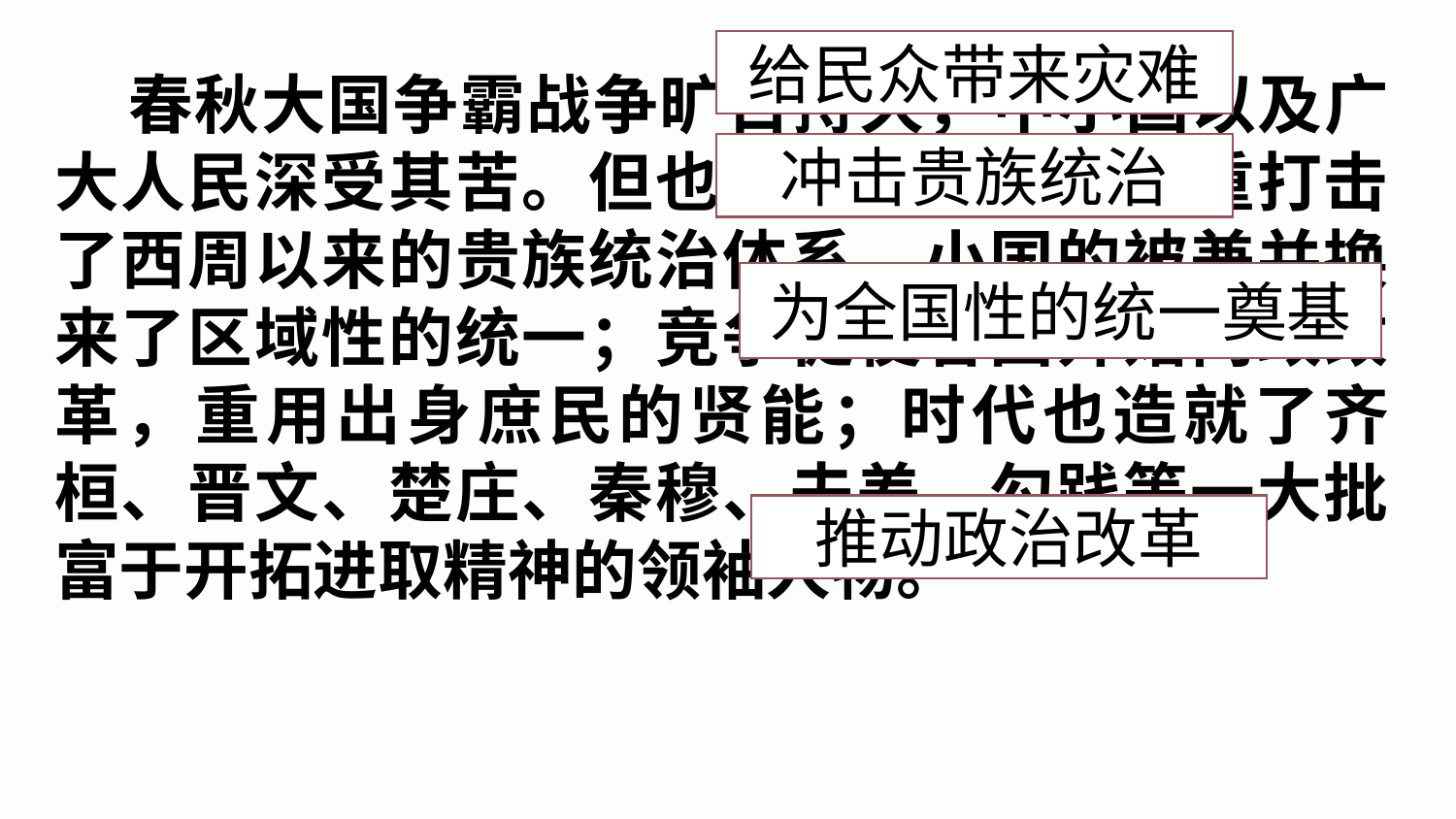

给民众带来灾难
    春秋大国争霸战争旷日持久，中小国以及广大人民深受其苦。但也正是争霸战争沉重打击了西周以来的贵族统治体系，小国的被兼并换来了区域性的统一；竞争促使各国开始内政改革，重用出身庶民的贤能；时代也造就了齐桓、晋文、楚庄、秦穆、夫差、勾践等一大批富于开拓进取精神的领袖人物。
冲击贵族统治
为全国性的统一奠基
推动政治改革